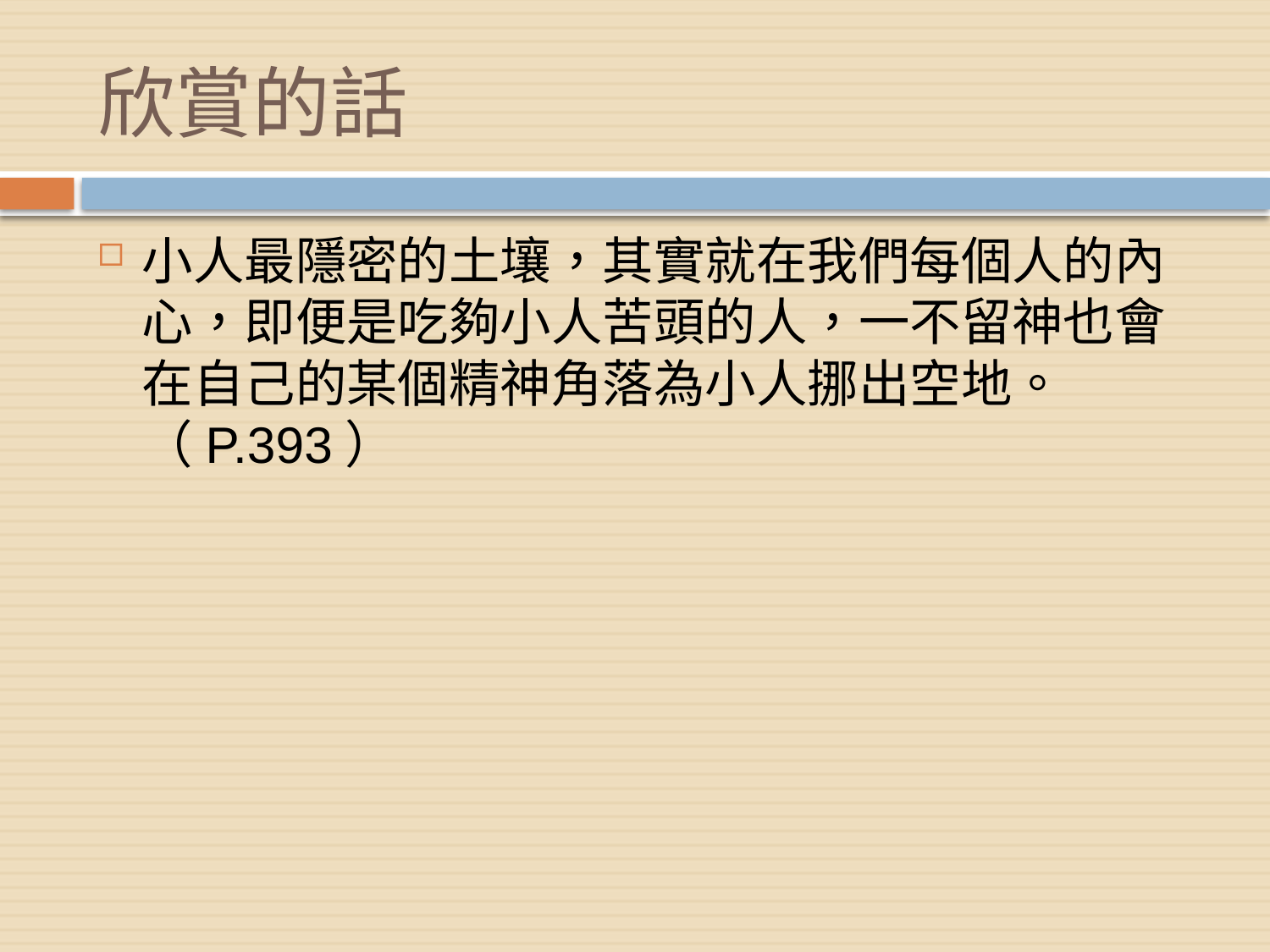

# 欣賞的話
小人最隱密的土壤，其實就在我們每個人的內心，即便是吃夠小人苦頭的人，一不留神也會在自己的某個精神角落為小人挪出空地。（P.393）